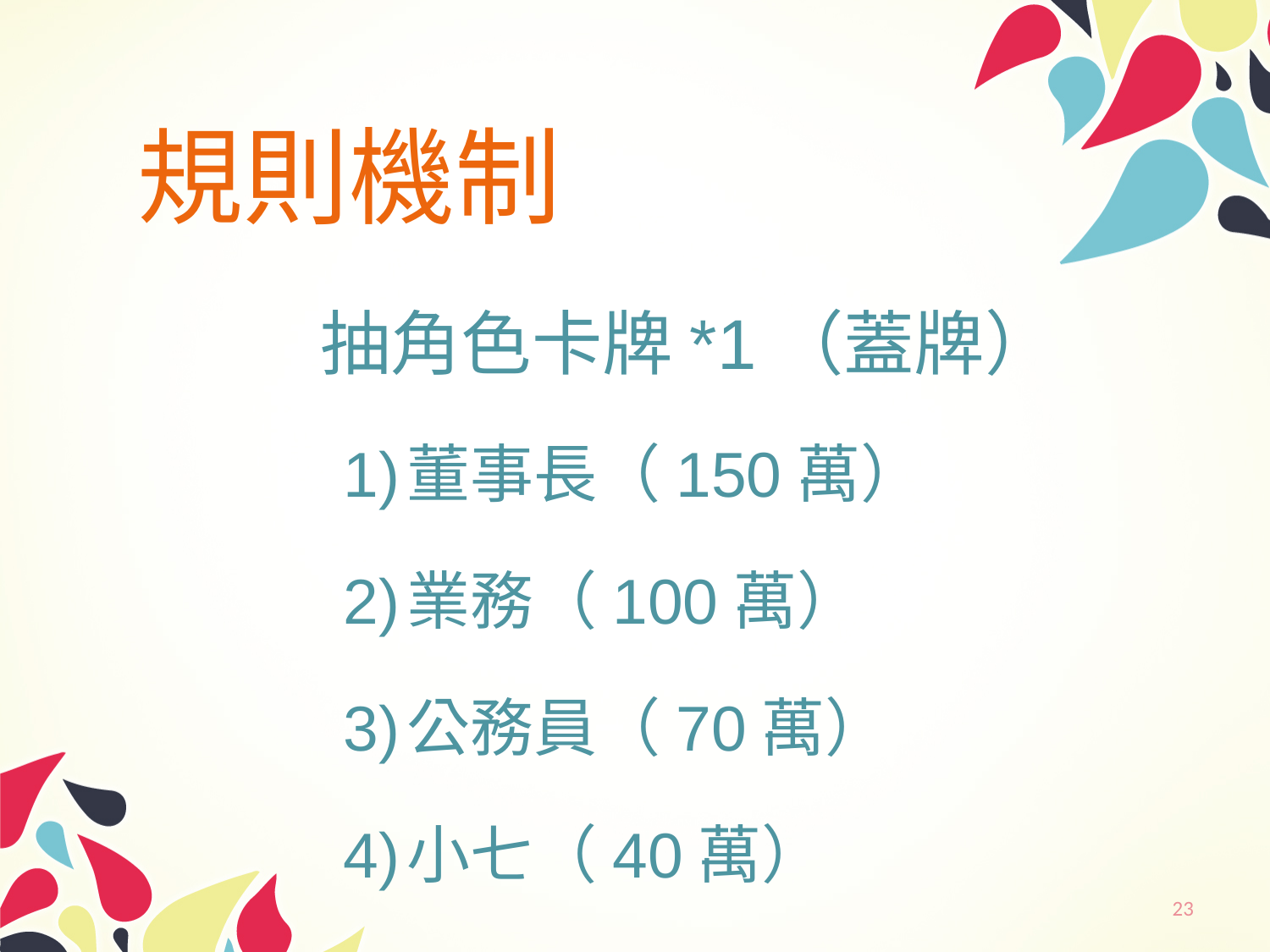

# 規則機制
 抽角色卡牌*1（蓋牌）
董事長（150萬）
業務（100萬）
公務員（70萬）
小七（40萬）
23